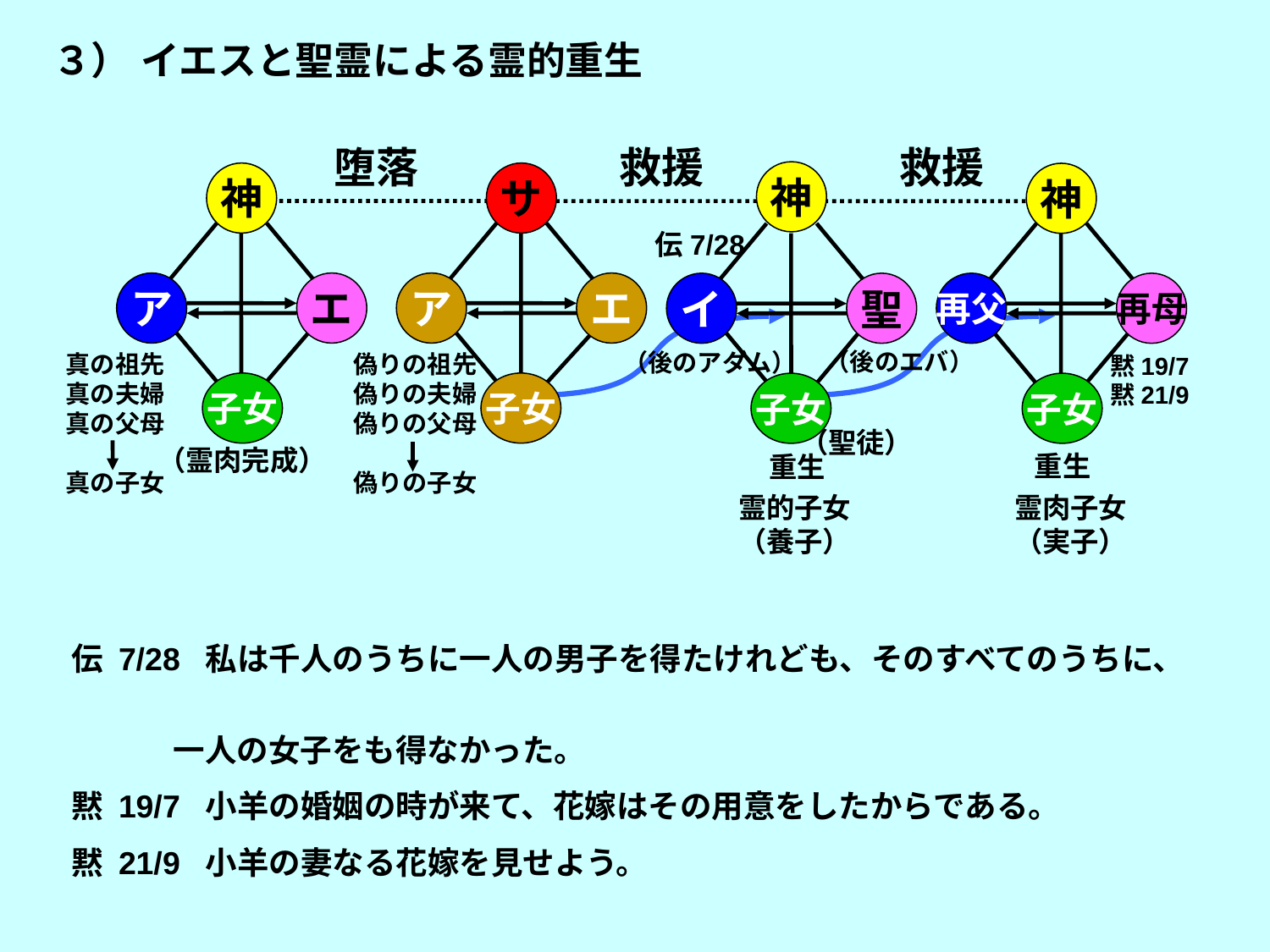

３） イエスと聖霊による霊的重生
救援
救援
堕落
神
神
サ
神
伝7/28

ア
エ
ア
エ
イ
聖
再父
再母

（後のエバ）
（後のアダム）
真の祖先
真の夫婦
真の父母

真の子女
偽りの祖先
偽りの夫婦
偽りの父母

偽りの子女
黙19/7
黙21/9
子女
子女
子女
子女
（聖徒）
（霊肉完成）

重生
重生
霊的子女
（養子）
霊肉子女
（実子）
伝 7/28  私は千人のうちに一人の男子を得たけれども、そのすべてのうちに、
             一人の女子をも得なかった。
黙 19/7  小羊の婚姻の時が来て、花嫁はその用意をしたからである。
黙 21/9  小羊の妻なる花嫁を見せよう。